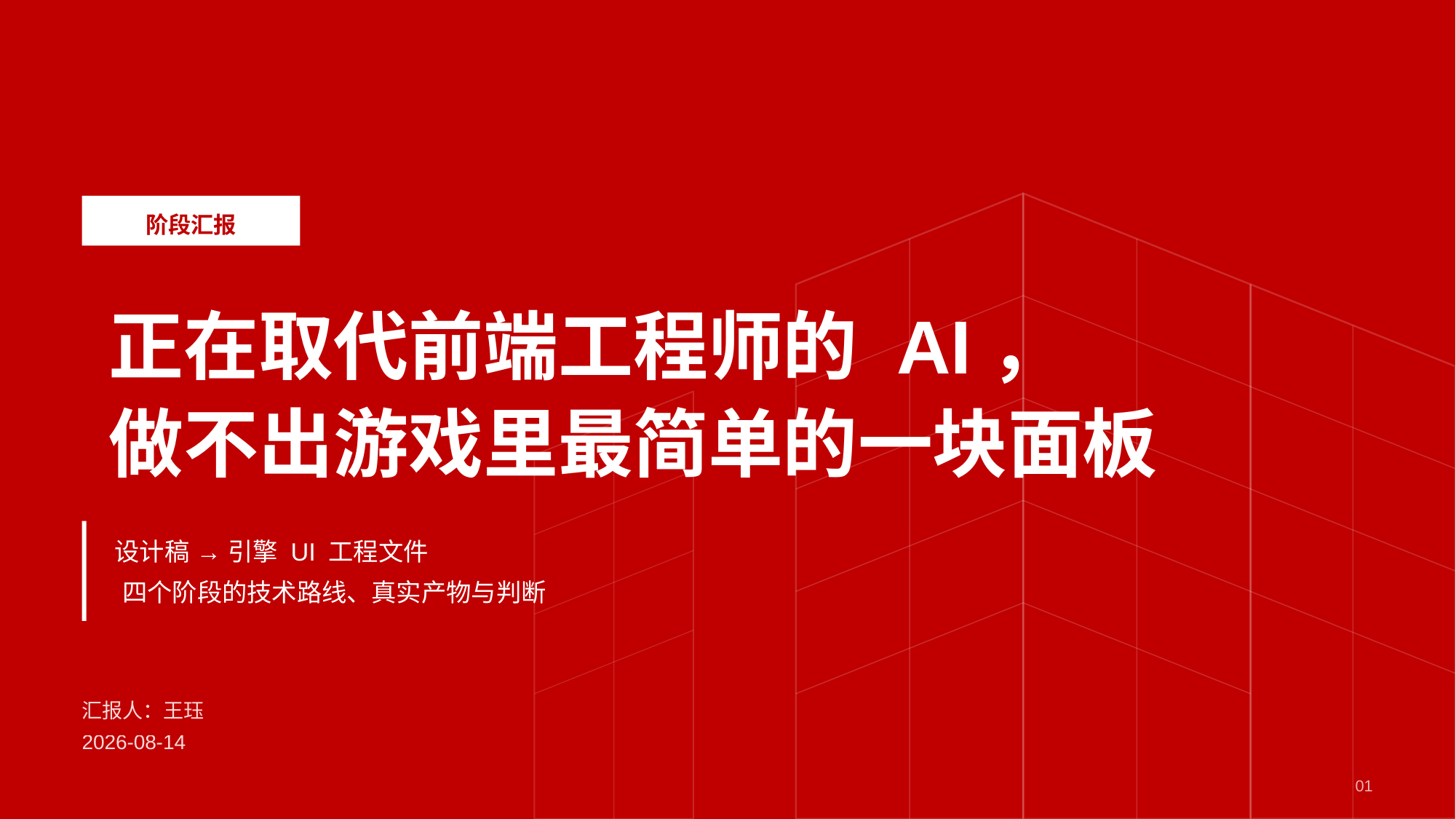

阶段汇报

正在取代前端工程师的 AI，
做不出游戏里最简单的一块面板

设计稿 → 引擎 UI 工程文件

四个阶段的技术路线、真实产物与判断

汇报人：王珏
2026-08-14
01